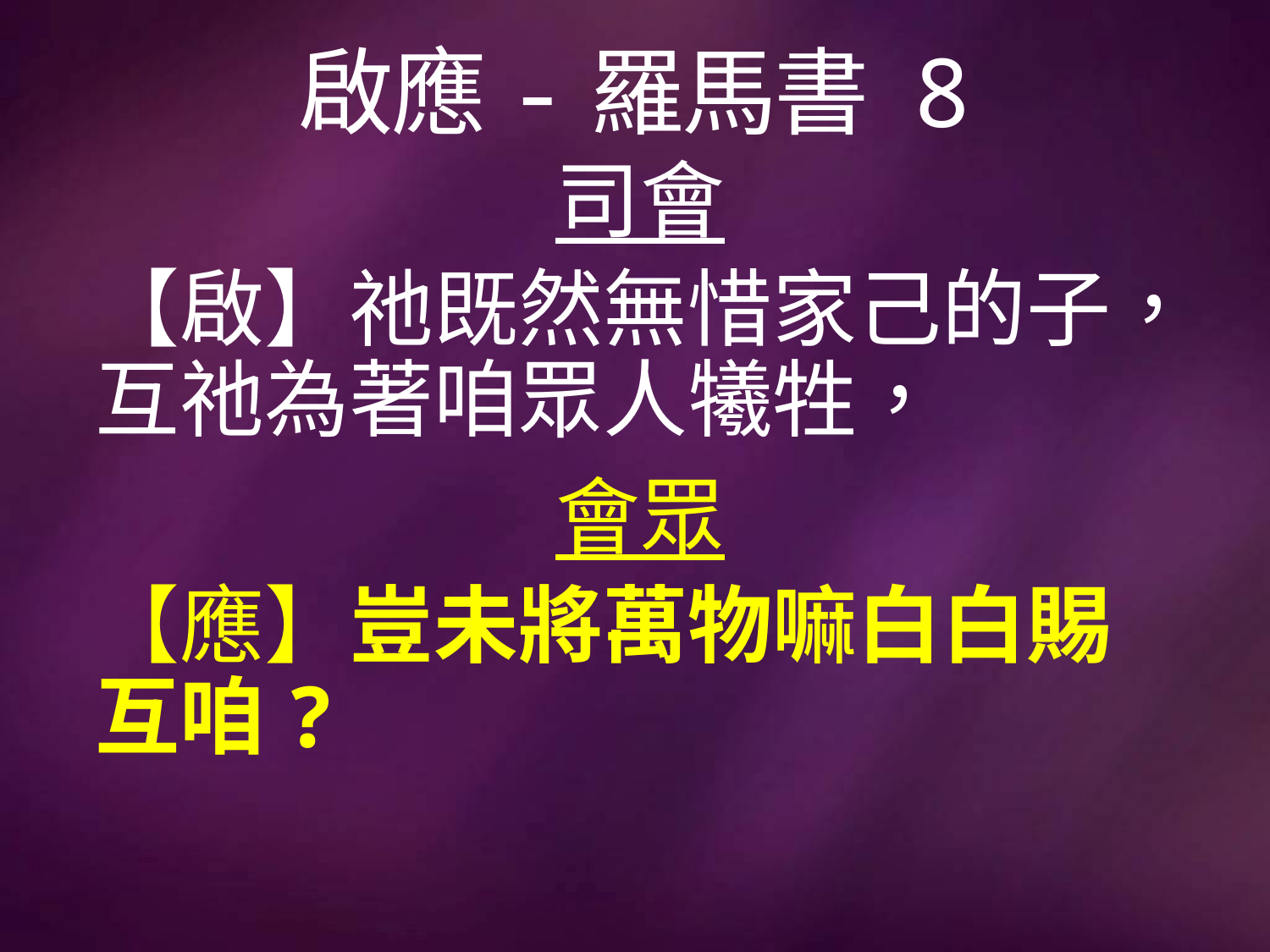

# 啟應-羅馬書 8
司會
【啟】祂既然無惜家己的子，互祂為著咱眾人犧牲，

會眾
【應】豈未將萬物嘛白白賜互咱?